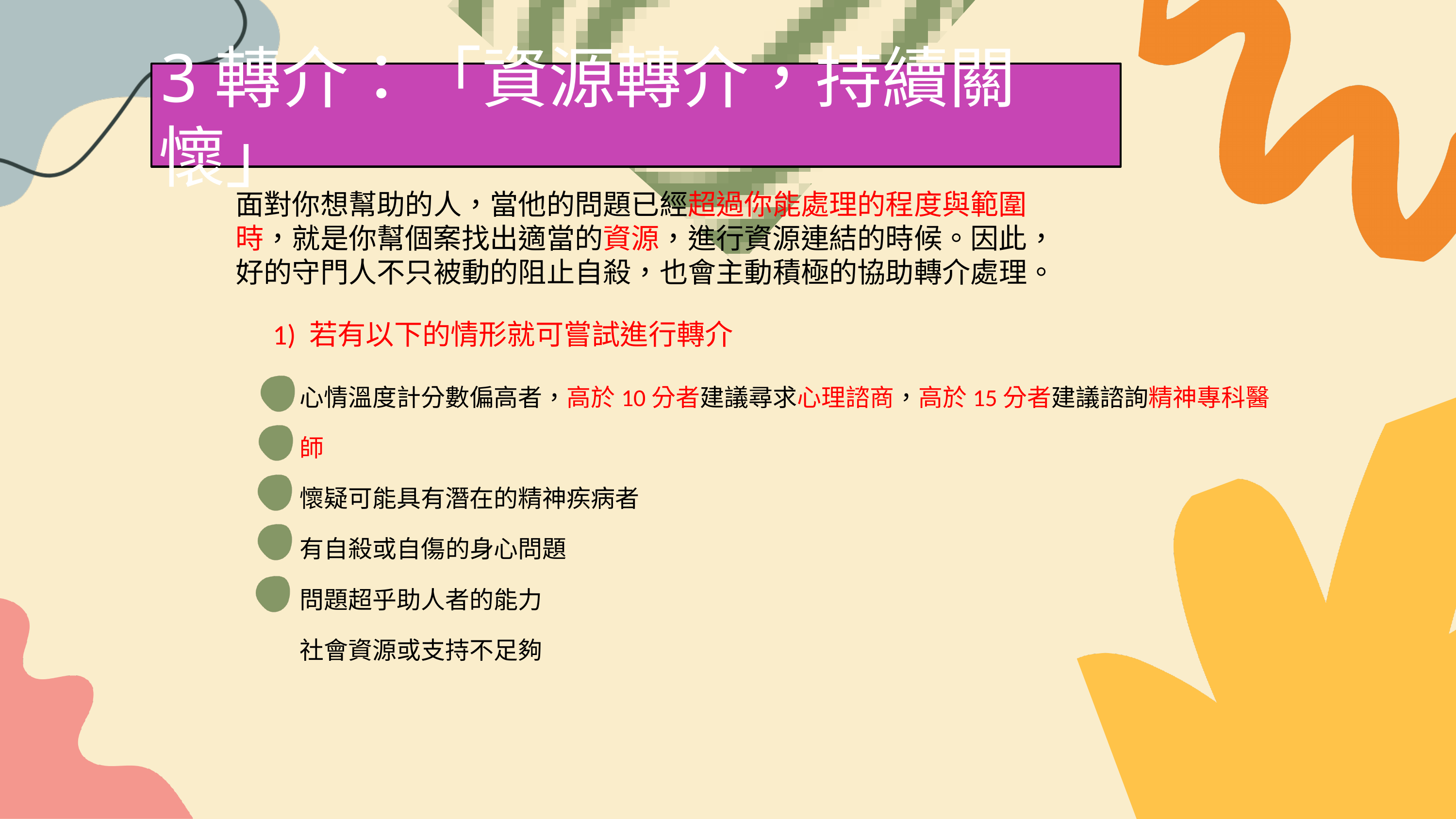

3轉介：「資源轉介，持續關懷」
面對你想幫助的人，當他的問題已經超過你能處理的程度與範圍時，就是你幫個案找出適當的資源，進行資源連結的時候。因此，好的守門人不只被動的阻止自殺，也會主動積極的協助轉介處理。

1) 若有以下的情形就可嘗試進行轉介
心情溫度計分數偏高者，高於10分者建議尋求心理諮商，高於15分者建議諮詢精神專科醫師
懷疑可能具有潛在的精神疾病者
有自殺或自傷的身心問題
問題超乎助人者的能力
社會資源或支持不足夠